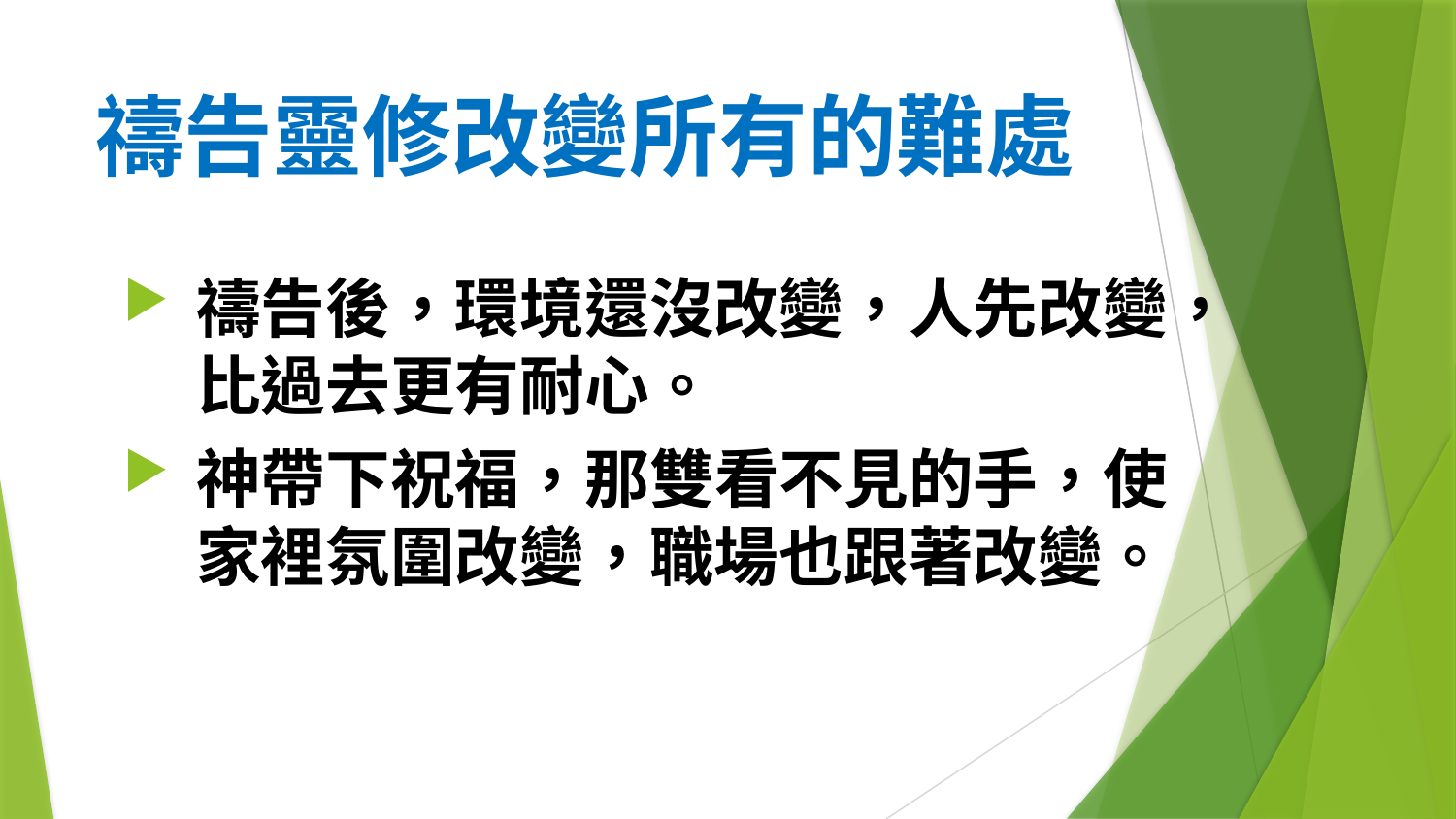

# 禱告靈修改變所有的難處
禱告後，環境還沒改變，人先改變，比過去更有耐心。
神帶下祝福，那雙看不見的手，使家裡氛圍改變，職場也跟著改變。